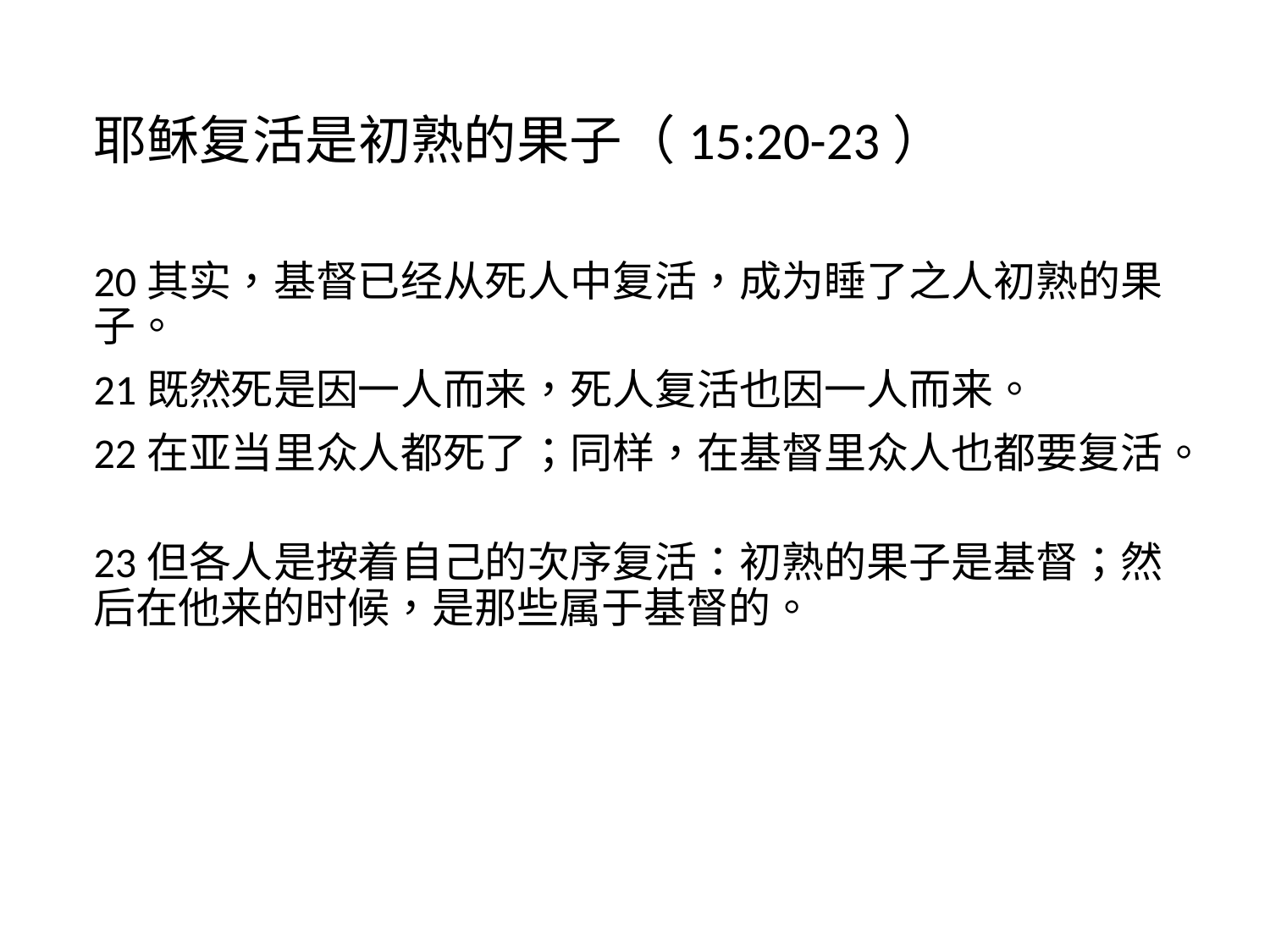

# 耶稣复活是初熟的果子（15:20-23）
20其实，基督已经从死人中复活，成为睡了之人初熟的果子。
21既然死是因一人而来，死人复活也因一人而来。
22在亚当里众人都死了；同样，在基督里众人也都要复活。
23但各人是按着自己的次序复活：初熟的果子是基督；然后在他来的时候，是那些属于基督的。